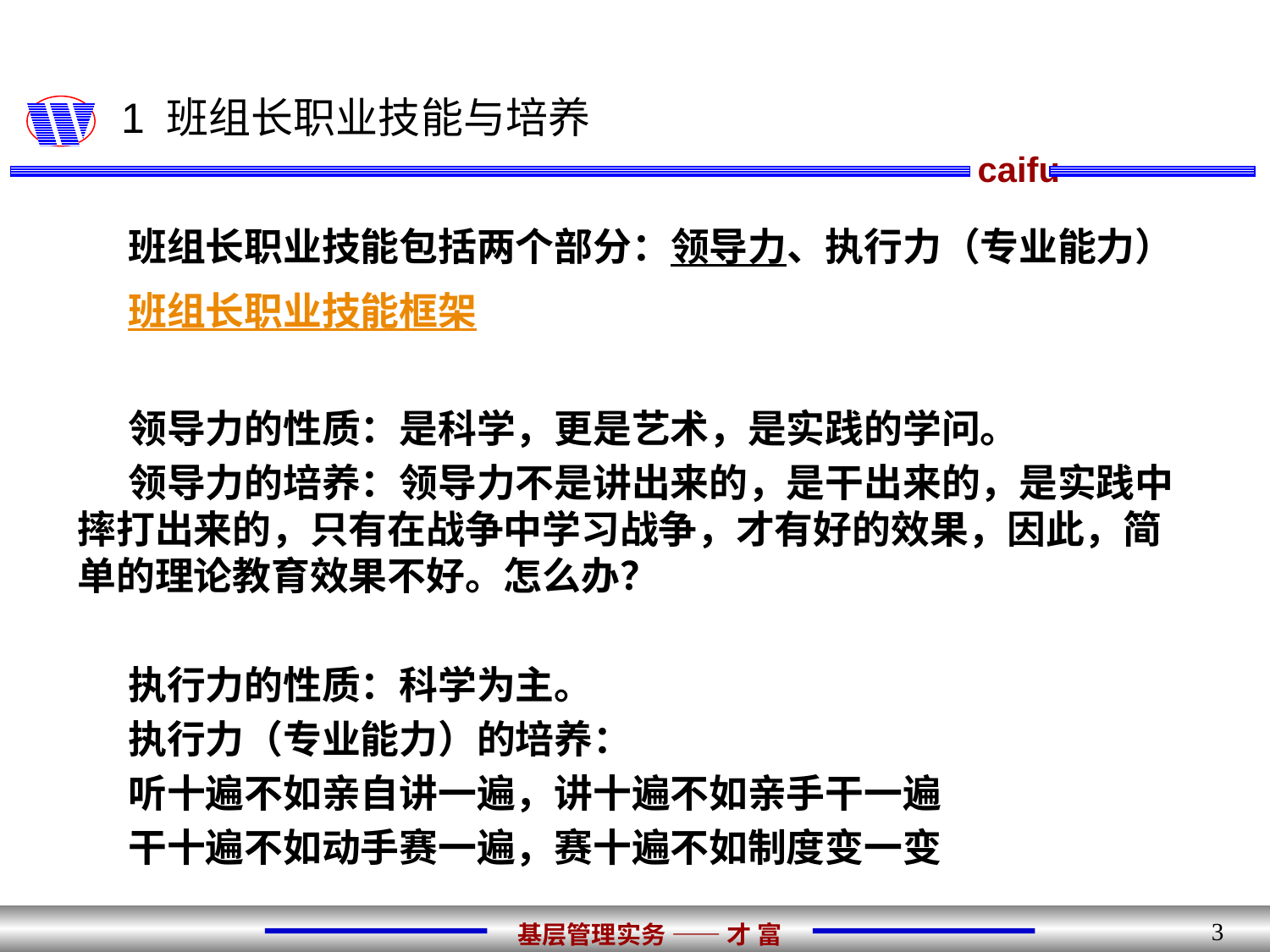

# 1 班组长职业技能与培养
班组长职业技能包括两个部分：领导力、执行力（专业能力）
班组长职业技能框架

领导力的性质：是科学，更是艺术，是实践的学问。
领导力的培养：领导力不是讲出来的，是干出来的，是实践中摔打出来的，只有在战争中学习战争，才有好的效果，因此，简单的理论教育效果不好。怎么办？

执行力的性质：科学为主。
执行力（专业能力）的培养：
听十遍不如亲自讲一遍，讲十遍不如亲手干一遍
干十遍不如动手赛一遍，赛十遍不如制度变一变